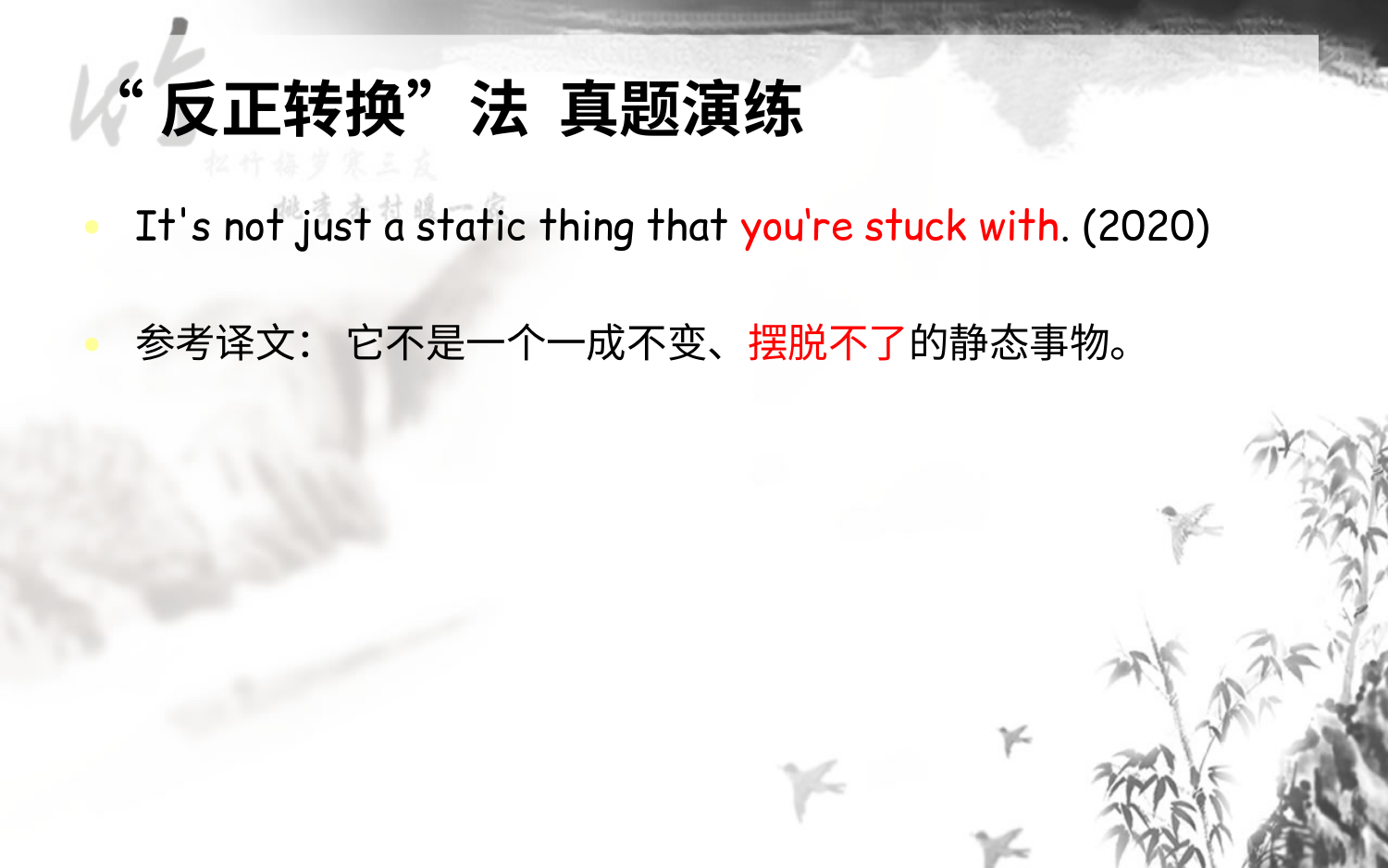

# “反正转换”法  真题演练
It's not just a static thing that you‘re stuck with. (2020)
参考译文： 它不是一个一成不变、摆脱不了的静态事物。